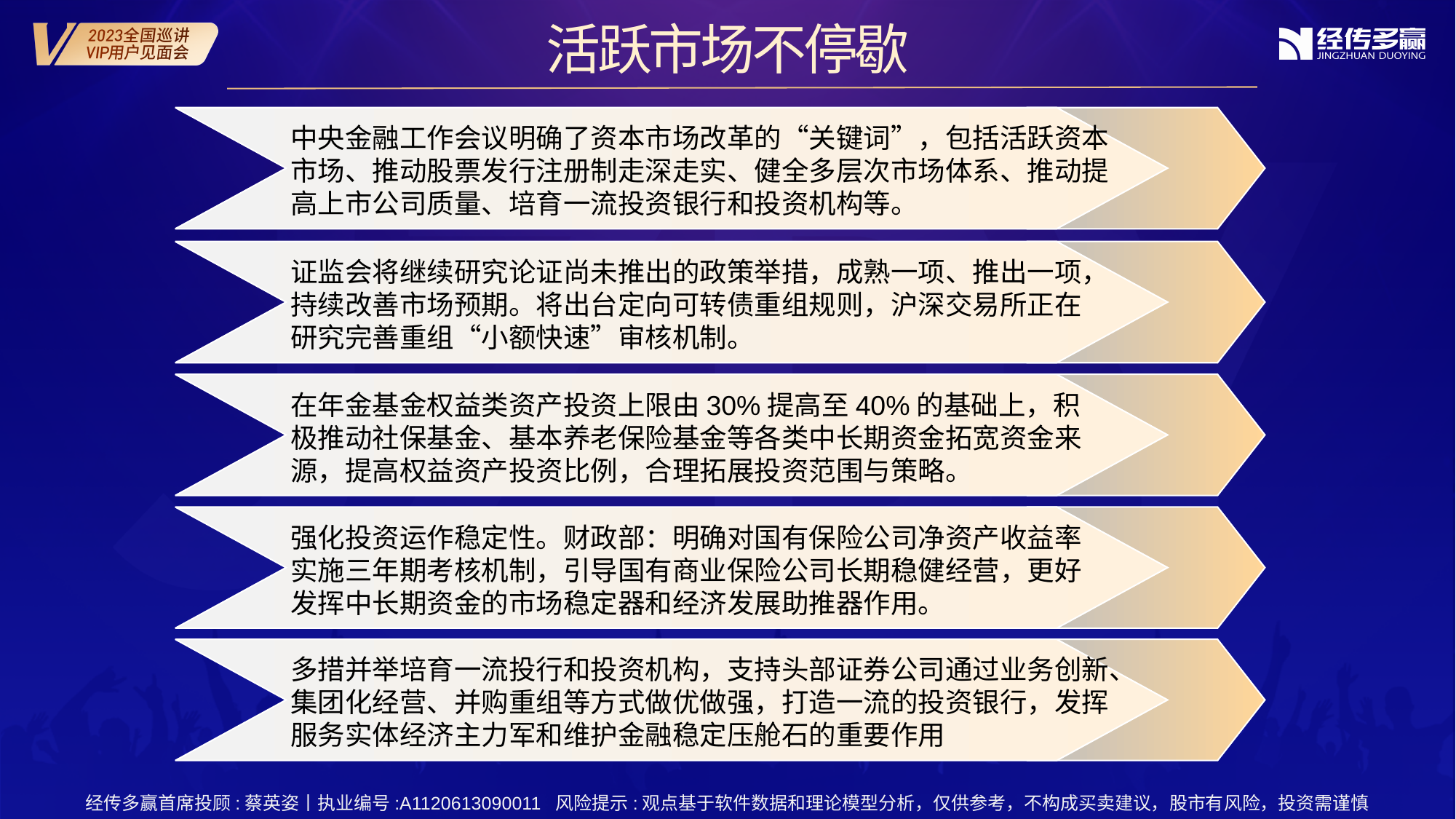

活跃市场不停歇
中央金融工作会议明确了资本市场改革的“关键词”，包括活跃资本市场、推动股票发行注册制走深走实、健全多层次市场体系、推动提高上市公司质量、培育一流投资银行和投资机构等。

证监会将继续研究论证尚未推出的政策举措，成熟一项、推出一项，持续改善市场预期。将出台定向可转债重组规则，沪深交易所正在研究完善重组“小额快速”审核机制。

在年金基金权益类资产投资上限由30%提高至40%的基础上，积极推动社保基金、基本养老保险基金等各类中长期资金拓宽资金来源，提高权益资产投资比例，合理拓展投资范围与策略。

强化投资运作稳定性。财政部：明确对国有保险公司净资产收益率实施三年期考核机制，引导国有商业保险公司长期稳健经营，更好发挥中长期资金的市场稳定器和经济发展助推器作用。
多措并举培育一流投行和投资机构，支持头部证券公司通过业务创新、集团化经营、并购重组等方式做优做强，打造一流的投资银行，发挥服务实体经济主力军和维护金融稳定压舱石的重要作用